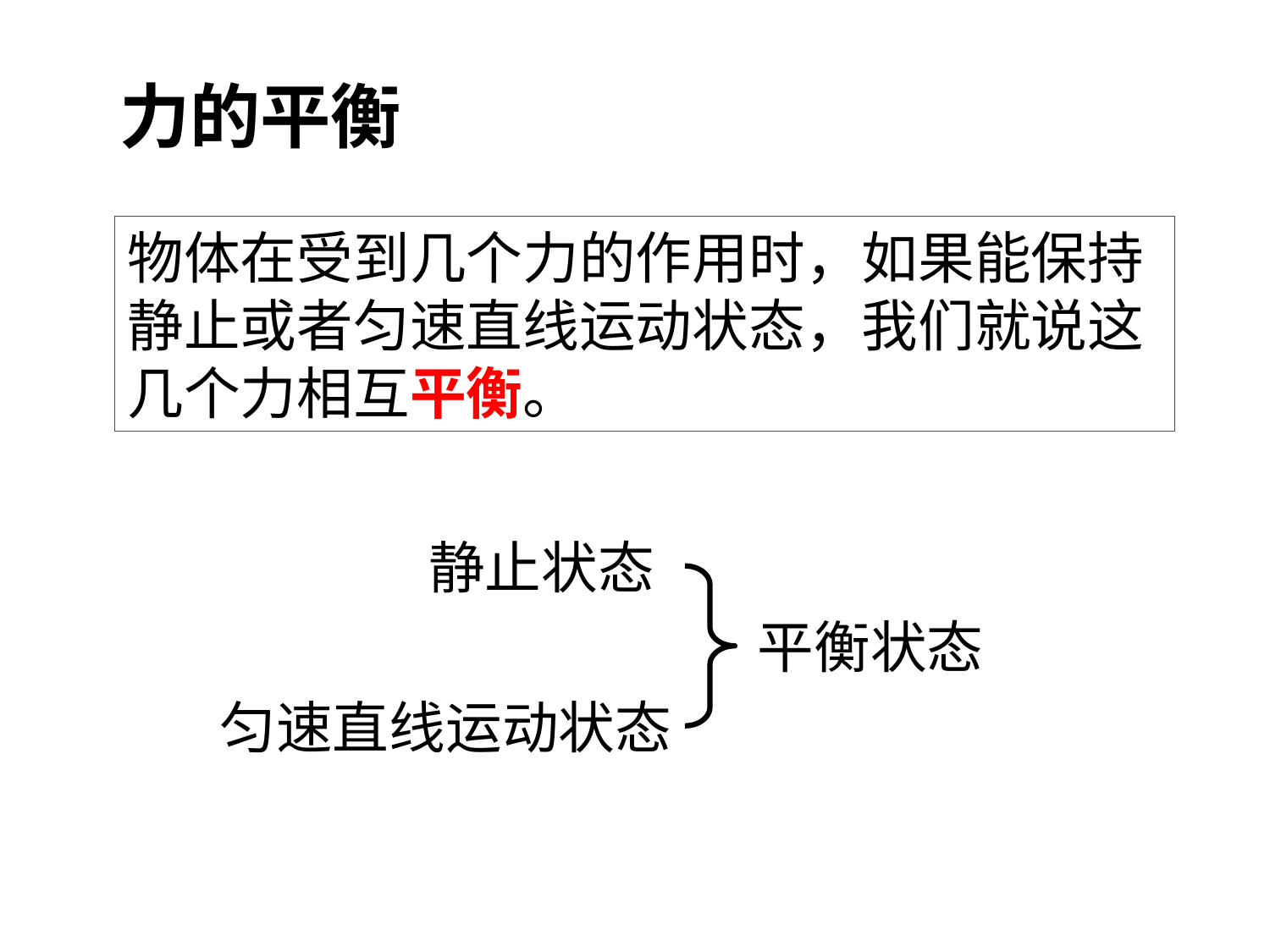

力的平衡
物体在受到几个力的作用时，如果能保持静止或者匀速直线运动状态，我们就说这几个力相互平衡。
静止状态

平衡状态
匀速直线运动状态